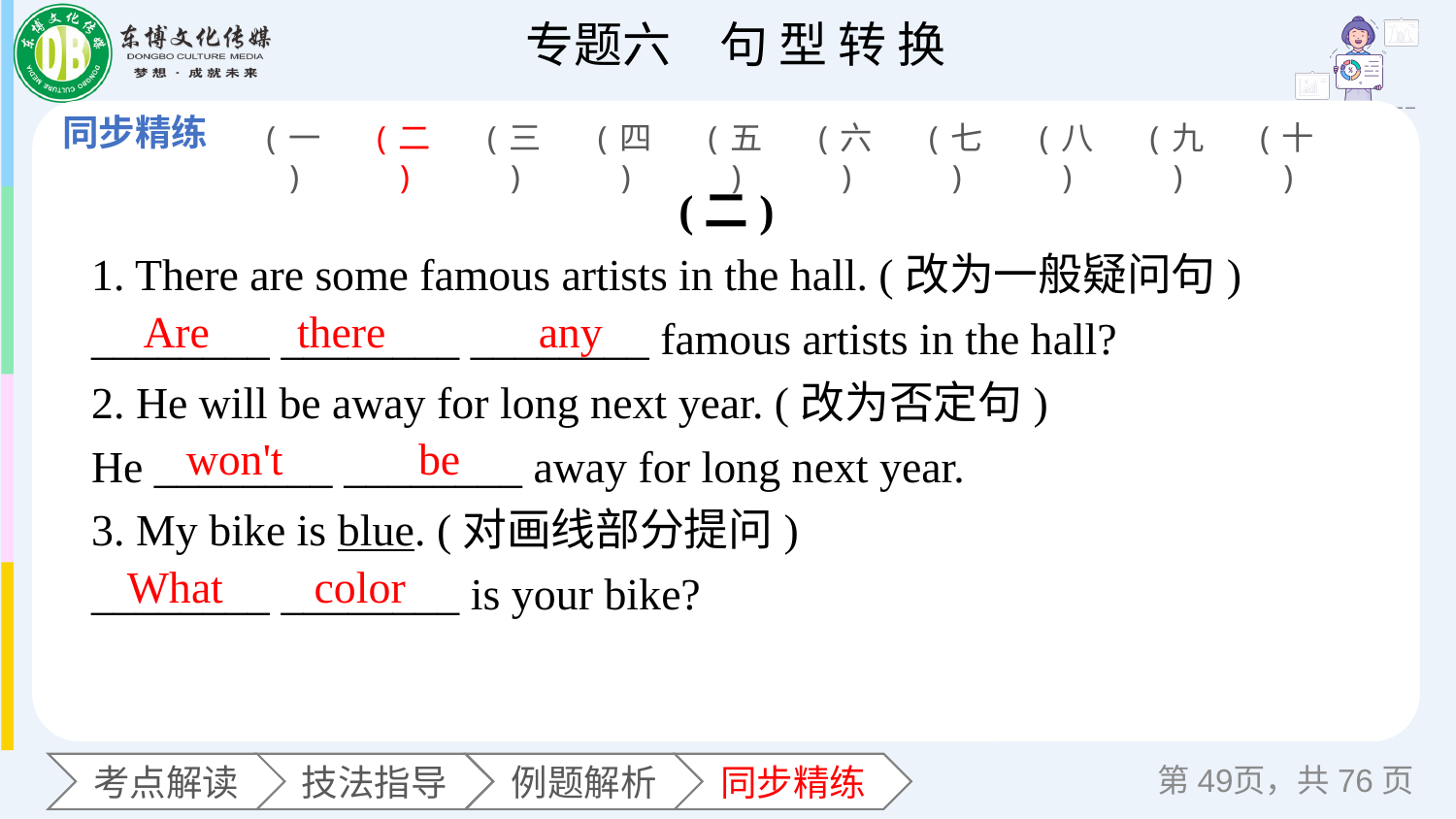

(一)
(二)
(三)
(四)
(五)
(六)
(七)
(八)
(九)
(十)
(二)
1. There are some famous artists in the hall. (改为一般疑问句)
________ ________ ________ famous artists in the hall?
2. He will be away for long next year. (改为否定句)
He ________ ________ away for long next year.
3. My bike is blue. (对画线部分提问)
________ ________ is your bike?
Are
there
any
won't
be
What
color
第49页，共76页